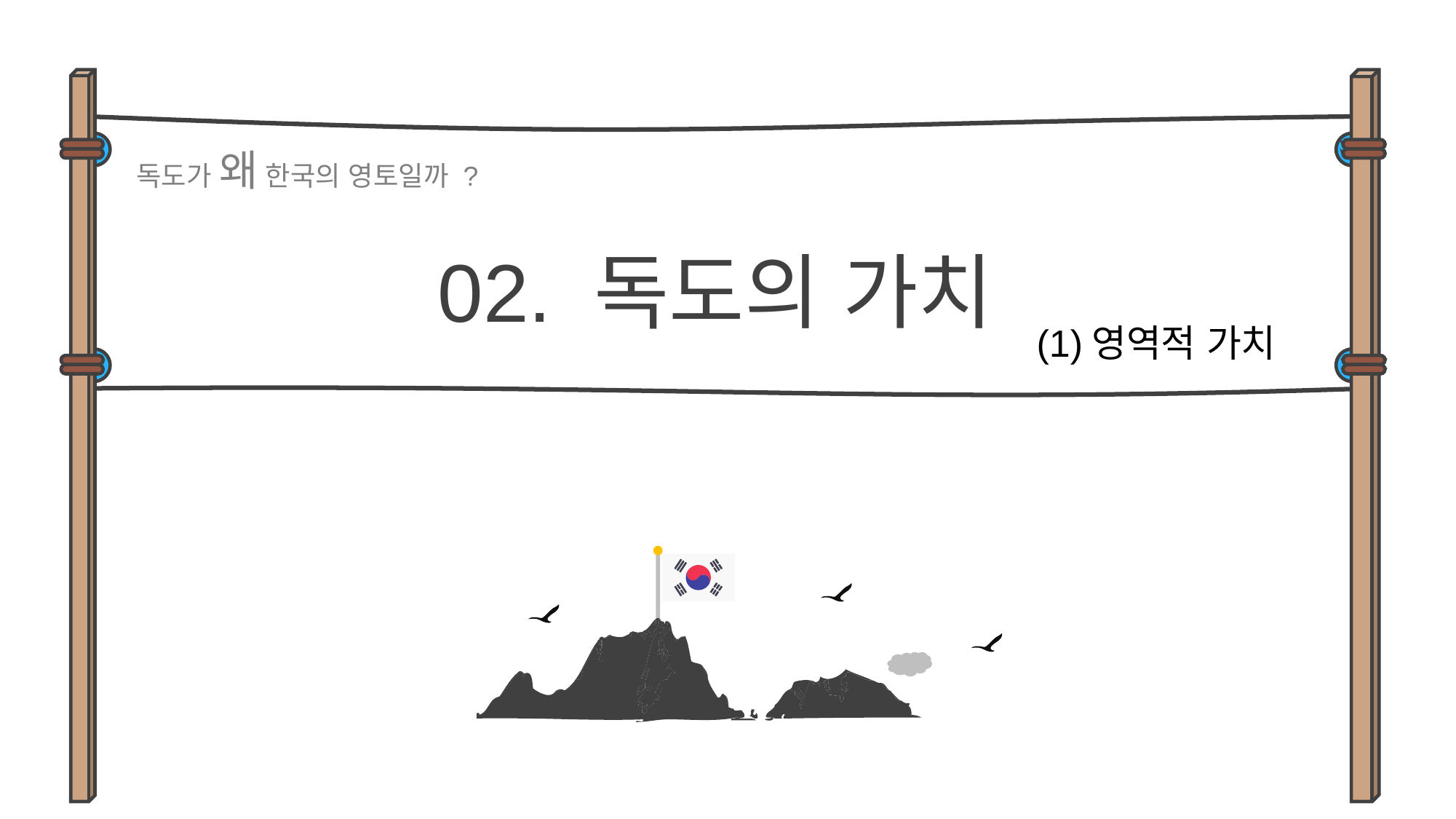

독도가 왜 한국의 영토일까 ?

02. 독도의 가치
(1)영역적 가치